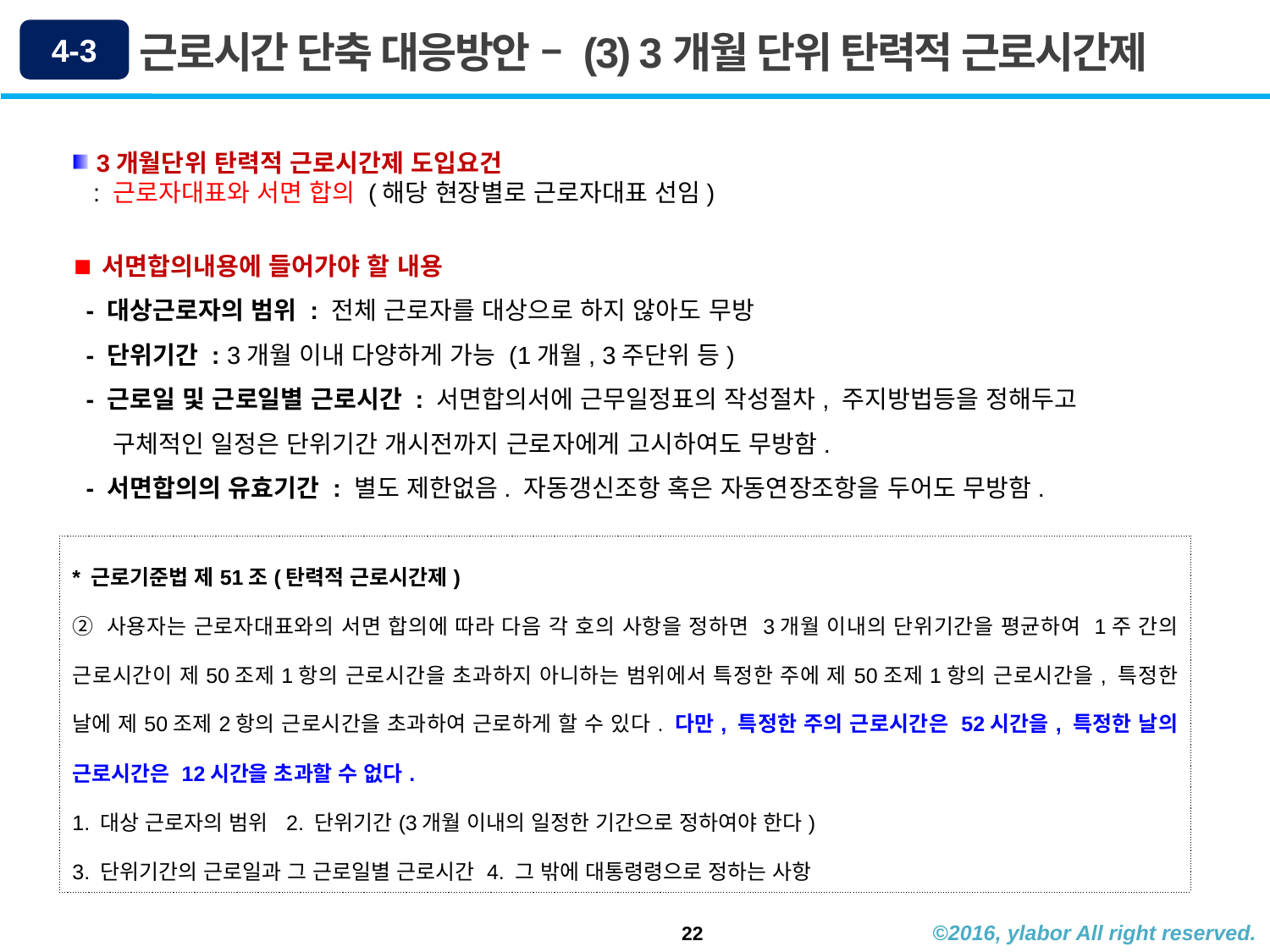

4-3
# 근로시간 단축 대응방안 – (3) 3개월 단위 탄력적 근로시간제
 3개월단위 탄력적 근로시간제 도입요건
   : 근로자대표와 서면 합의 (해당 현장별로 근로자대표 선임)

 서면합의내용에 들어가야 할 내용
  - 대상근로자의 범위 : 전체 근로자를 대상으로 하지 않아도 무방
  - 단위기간 : 3개월 이내 다양하게 가능 (1개월, 3주단위 등)
  - 근로일 및 근로일별 근로시간 : 서면합의서에 근무일정표의 작성절차, 주지방법등을 정해두고
     구체적인 일정은 단위기간 개시전까지 근로자에게 고시하여도 무방함.
  - 서면합의의 유효기간 : 별도 제한없음. 자동갱신조항 혹은 자동연장조항을 두어도 무방함.
| \* 근로기준법 제51조(탄력적 근로시간제) ② 사용자는 근로자대표와의 서면 합의에 따라 다음 각 호의 사항을 정하면 3개월 이내의 단위기간을 평균하여 1주 간의 근로시간이 제50조제1항의 근로시간을 초과하지 아니하는 범위에서 특정한 주에 제50조제1항의 근로시간을, 특정한 날에 제50조제2항의 근로시간을 초과하여 근로하게 할 수 있다. 다만, 특정한 주의 근로시간은 52시간을, 특정한 날의 근로시간은 12시간을 초과할 수 없다. 1. 대상 근로자의 범위 2. 단위기간(3개월 이내의 일정한 기간으로 정하여야 한다) 3. 단위기간의 근로일과 그 근로일별 근로시간 4. 그 밖에 대통령령으로 정하는 사항 |
| --- |
22